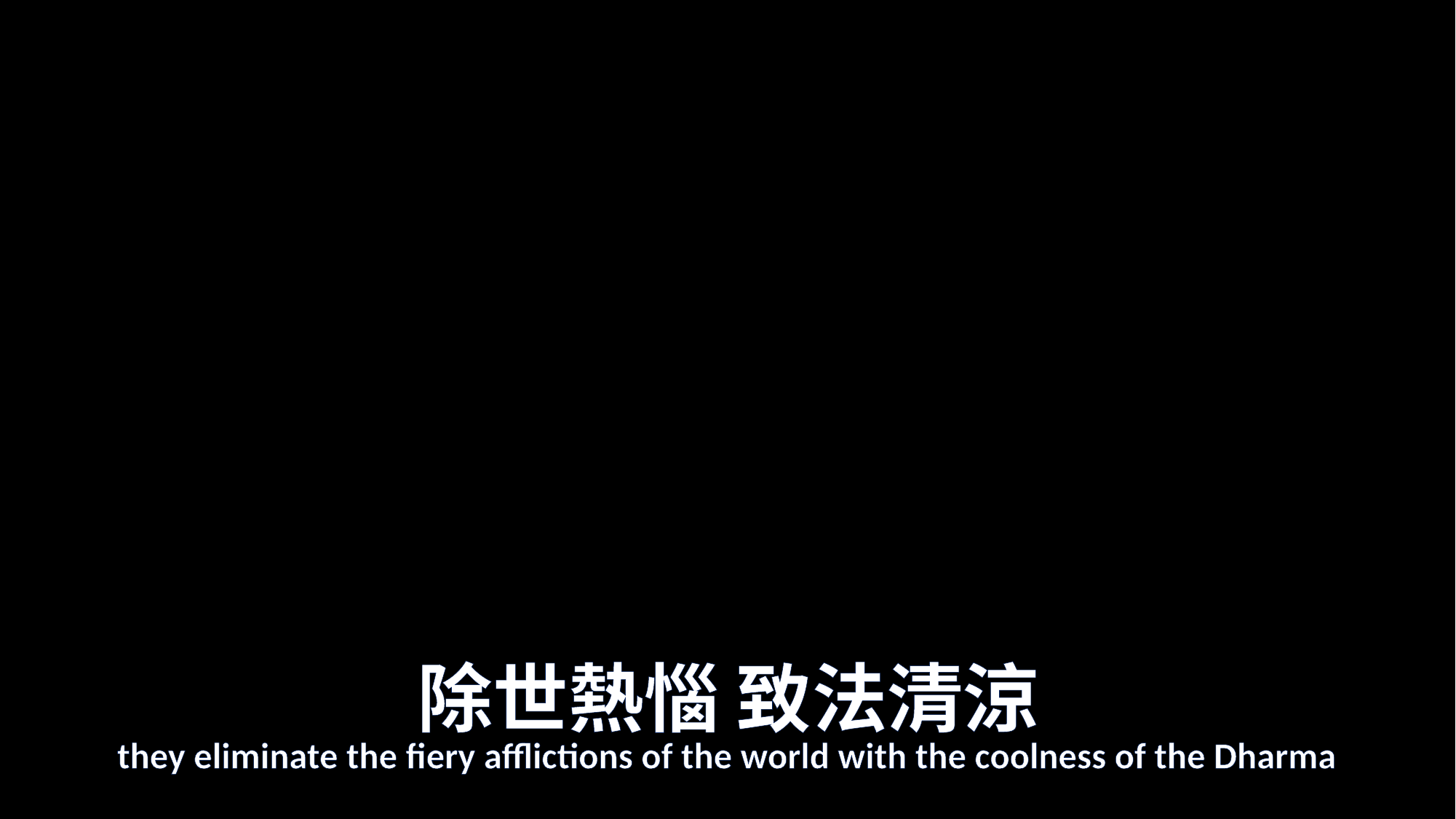

# 除世熱惱 致法清涼
they eliminate the fiery afflictions of the world with the coolness of the Dharma